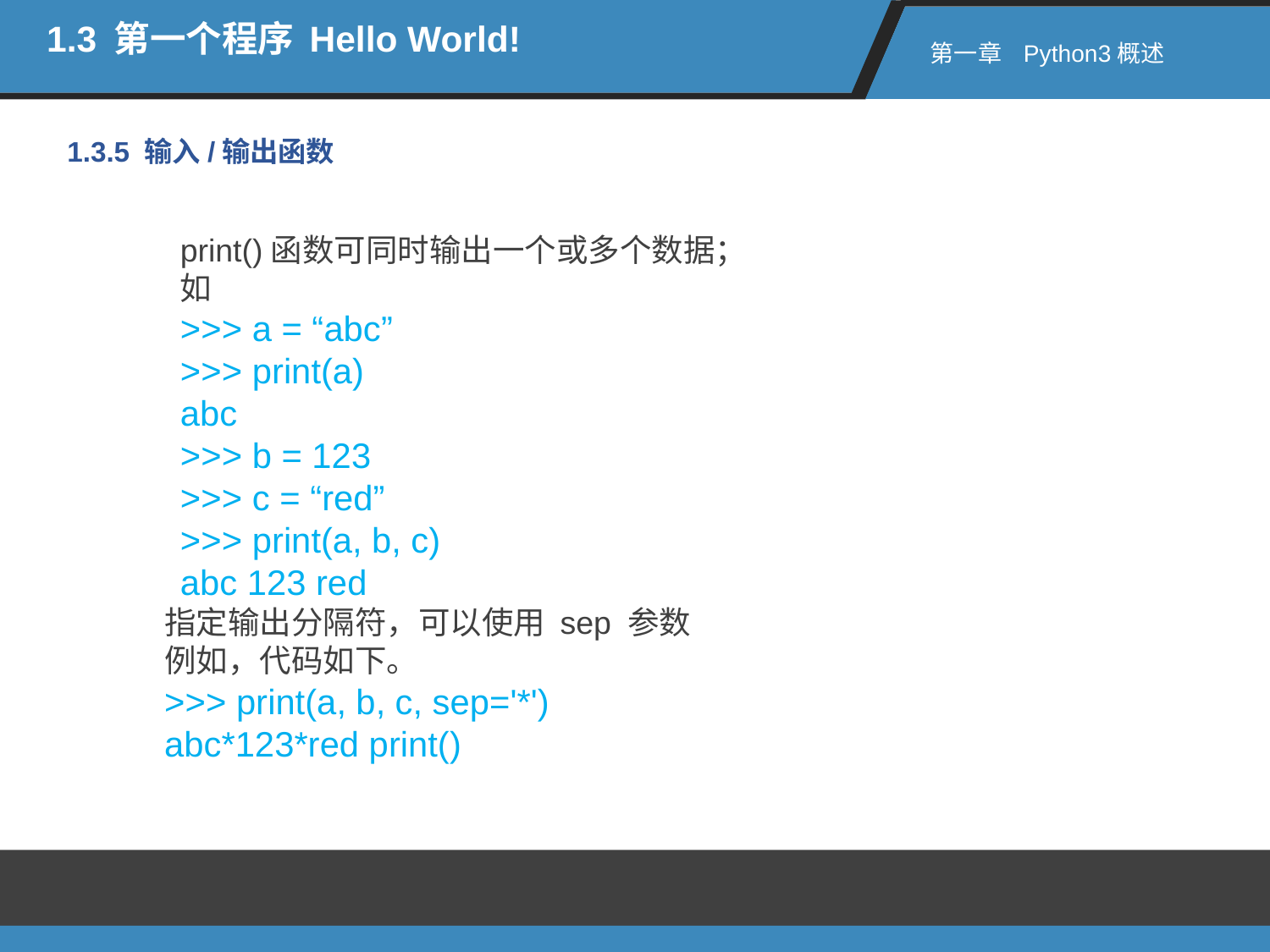

1.3 第一个程序 Hello World!
第一章   Python3概述
1.3.5 输入/输出函数
print()函数可同时输出一个或多个数据；
如
>>> a = “abc”
>>> print(a)
abc
>>> b = 123
>>> c = “red”
>>> print(a, b, c)
abc 123 red
指定输出分隔符，可以使用 sep 参数
例如，代码如下。
>>> print(a, b, c, sep='*')
abc*123*red print()